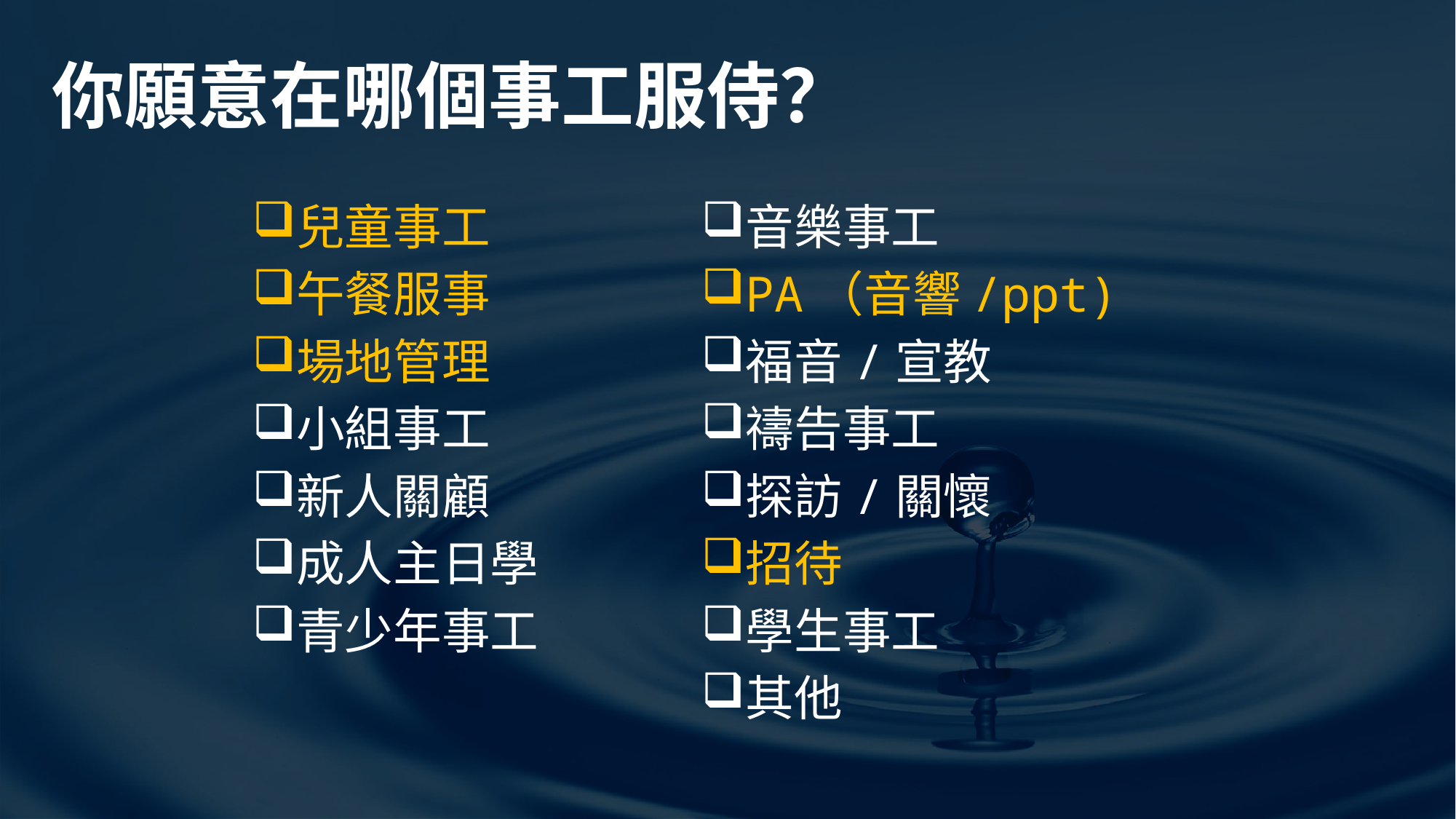

# 你願意在哪個事工服侍？
兒童事工
午餐服事
場地管理
小組事工
新人關顧
成人主日學
青少年事工

音樂事工
PA（音響/ppt)
福音/宣教
禱告事工
探訪/關懷
招待
學生事工
其他